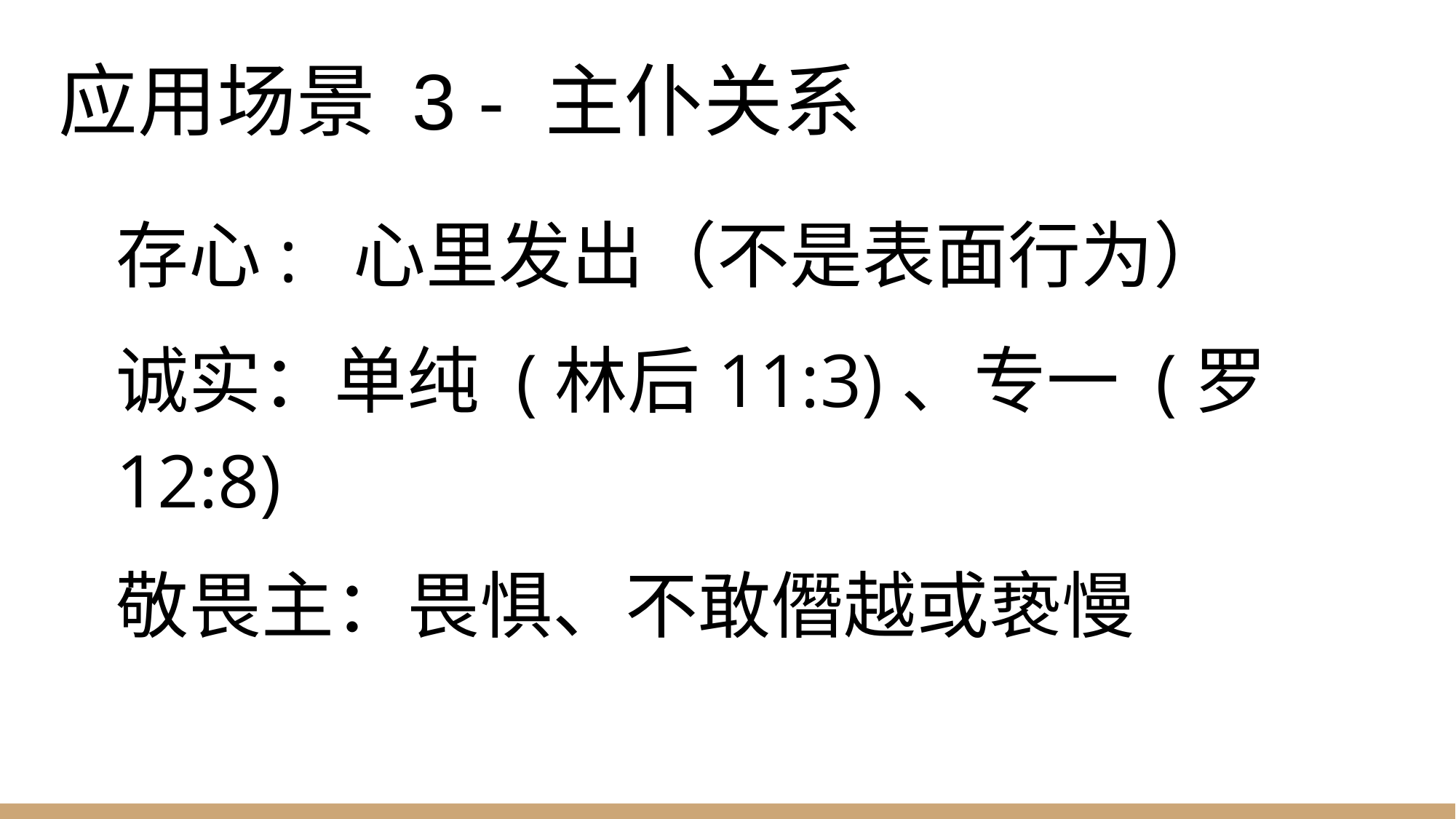

# 应用场景 3 - 主仆关系
存心:  心里发出（不是表面行为）
诚实：单纯 (林后11:3)、专一 (罗12:8)
敬畏主：畏惧、不敢僭越或亵慢